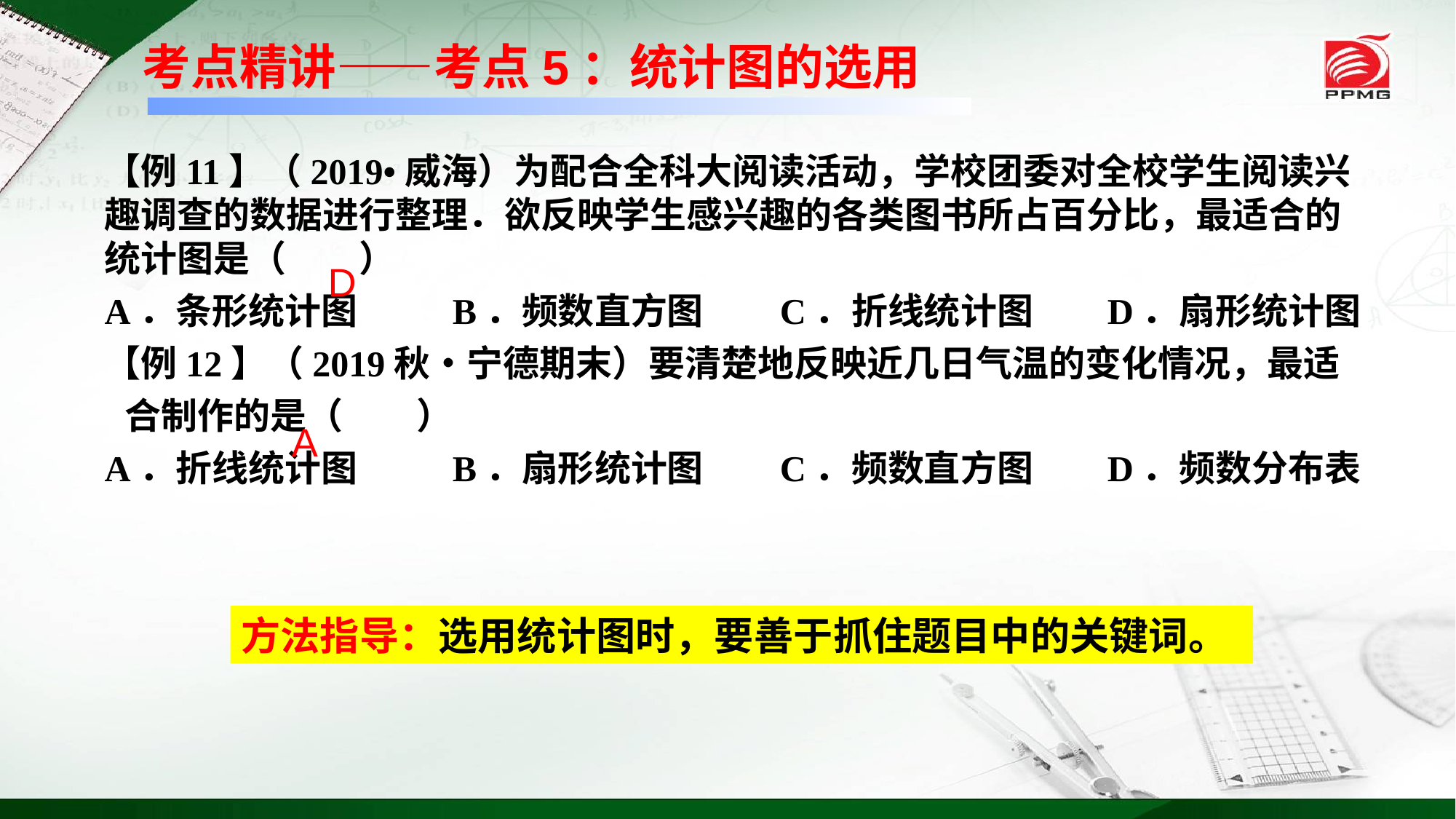

考点精讲——考点5：统计图的选用

【例11】（2019•威海）为配合全科大阅读活动，学校团委对全校学生阅读兴趣调查的数据进行整理．欲反映学生感兴趣的各类图书所占百分比，最适合的统计图是（　　）A．条形统计图	B．频数直方图	C．折线统计图	D．扇形统计图
【例12】（2019秋•宁德期末）要清楚地反映近几日气温的变化情况，最适合制作的是（　　）A．折线统计图	B．扇形统计图	C．频数直方图	D．频数分布表
D
A
方法指导：选用统计图时，要善于抓住题目中的关键词。